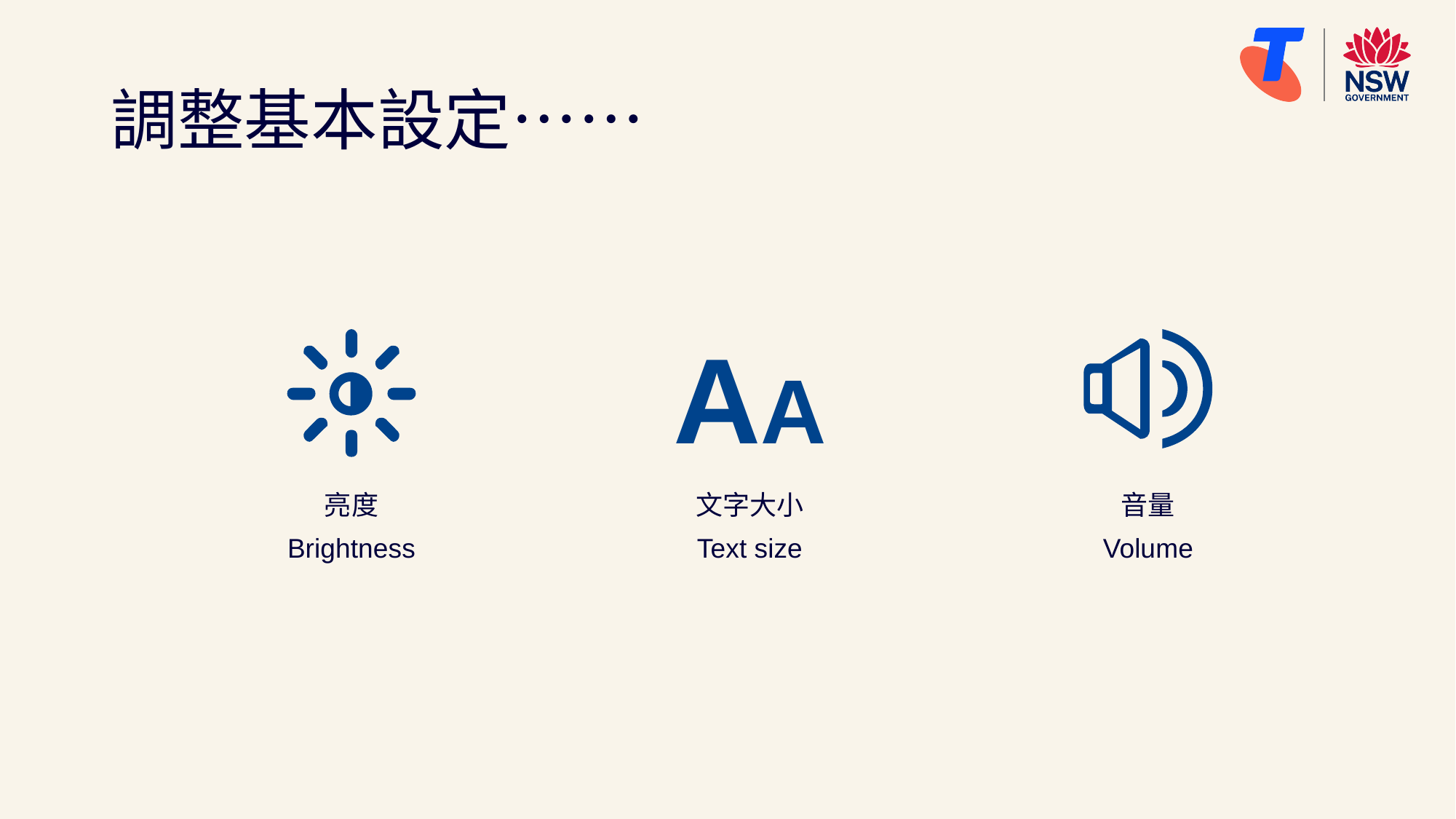

# 調整基本設定……
AA

亮度
Brightness
文字大小
Text size
音量
Volume